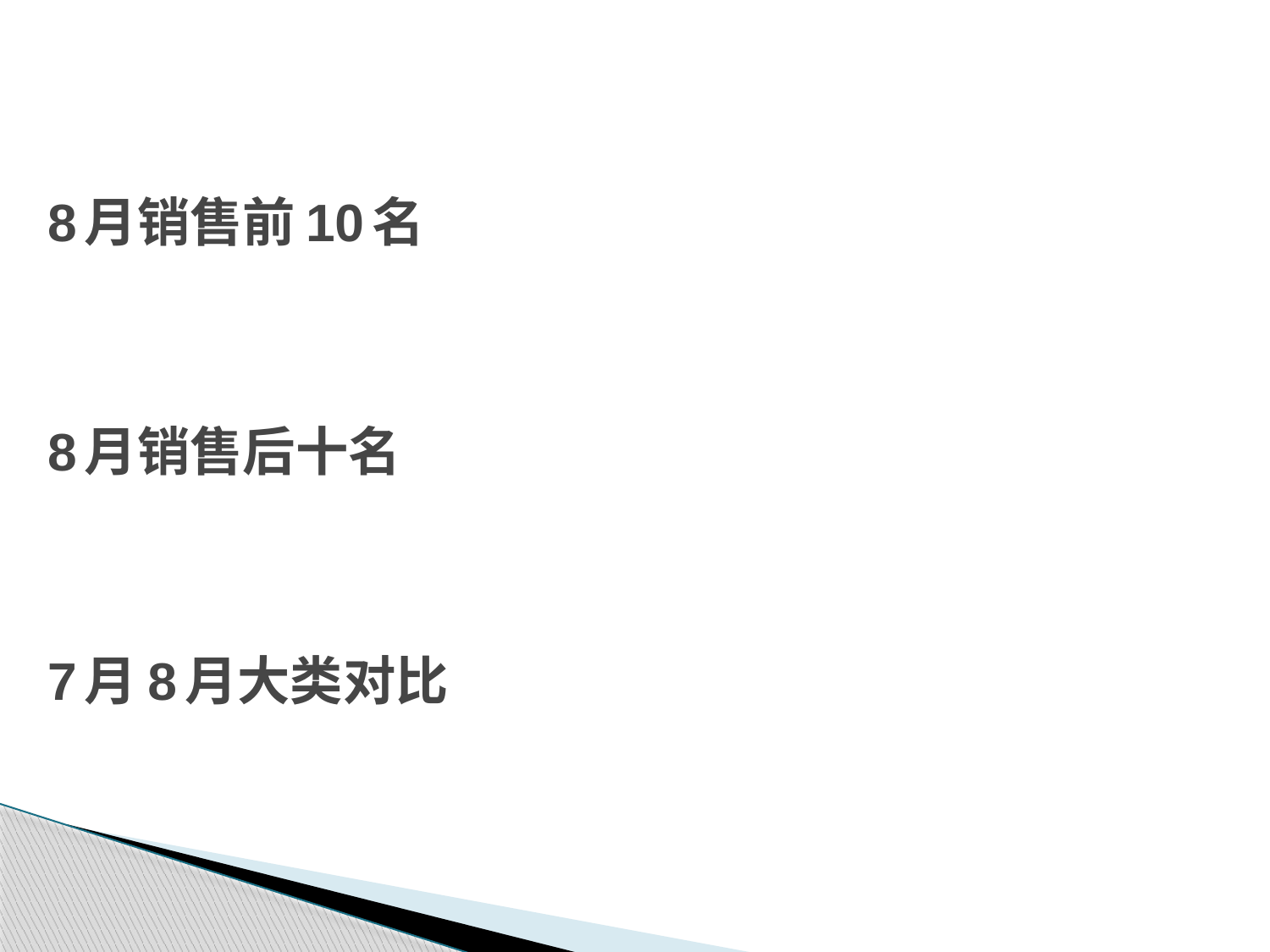

# 8月销售前10名 8月销售后十名 7月8月大类对比
 8月销售前10名

 8月销售后十名

 7月8月大类对比